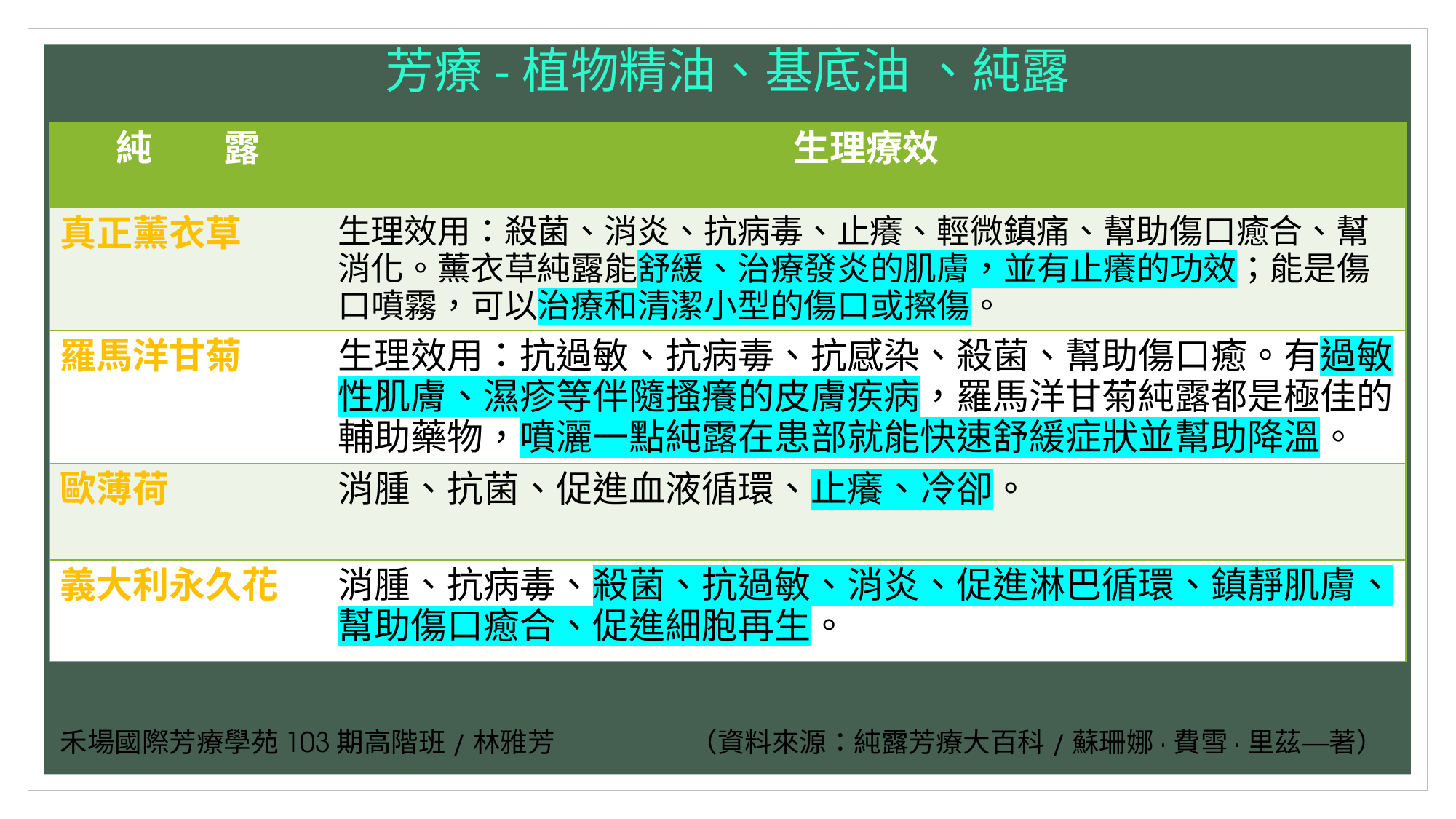

# 芳療-植物精油、基底油 、純露
| 純 露 | 生理療效 |
| --- | --- |
| 真正薰衣草 | 生理效用：殺菌、消炎、抗病毒、止癢、輕微鎮痛、幫助傷口癒合、幫消化。薰衣草純露能舒緩、治療發炎的肌膚，並有止癢的功效；能是傷口噴霧，可以治療和清潔小型的傷口或擦傷。 |
| 羅馬洋甘菊 | 生理效用：抗過敏、抗病毒、抗感染、殺菌、幫助傷口癒。有過敏性肌膚、濕疹等伴隨搔癢的皮膚疾病，羅馬洋甘菊純露都是極佳的輔助藥物，噴灑一點純露在患部就能快速舒緩症狀並幫助降溫。 |
| 歐薄荷 | 消腫、抗菌、促進血液循環、止癢、冷卻。 |
| 義大利永久花 | 消腫、抗病毒、殺菌、抗過敏、消炎、促進淋巴循環、鎮靜肌膚、幫助傷口癒合、促進細胞再生。 |

禾場國際芳療學苑103期高階班/林雅芳
（資料來源：純露芳療大百科/蘇珊娜·費雪·里茲—著）